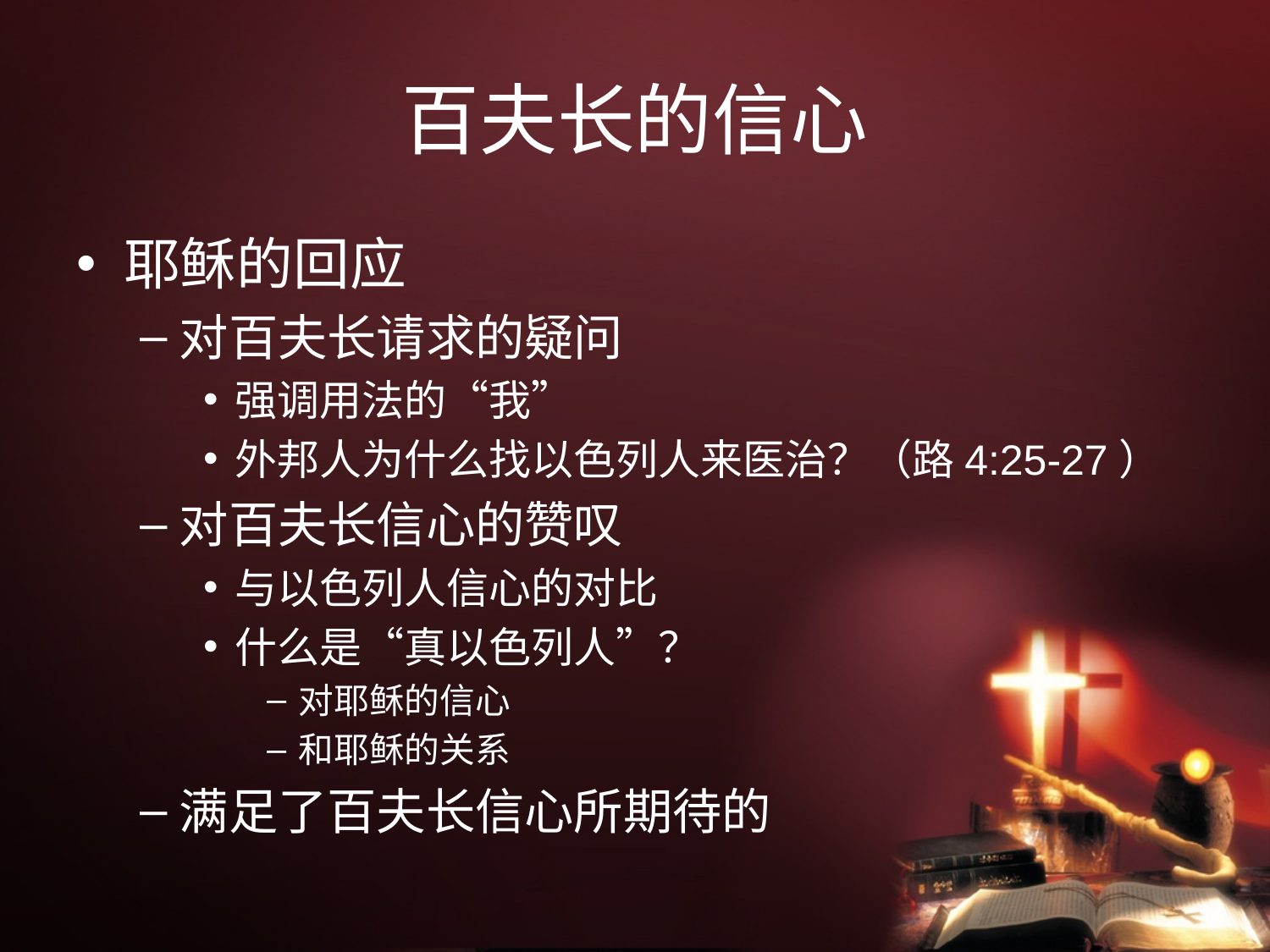

# 百夫长的信心
耶稣的回应
对百夫长请求的疑问
强调用法的“我”
外邦人为什么找以色列人来医治？（路4:25-27）
对百夫长信心的赞叹
与以色列人信心的对比
什么是“真以色列人”？
对耶稣的信心
和耶稣的关系
满足了百夫长信心所期待的